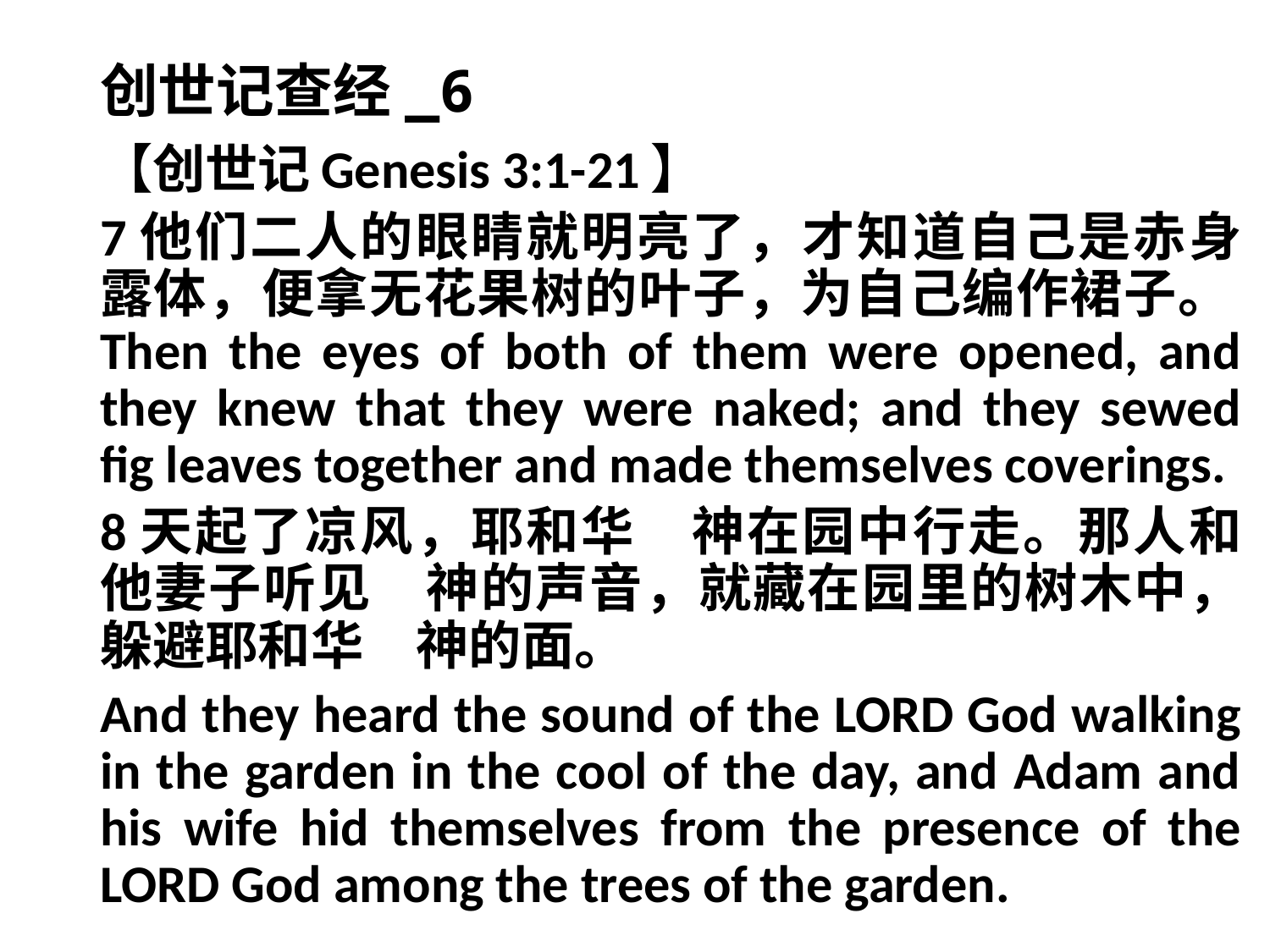

# 创世记查经_6
【创世记Genesis 3:1-21】
7他们二人的眼睛就明亮了，才知道自己是赤身露体，便拿无花果树的叶子，为自己编作裙子。Then the eyes of both of them were opened, and they knew that they were naked; and they sewed fig leaves together and made themselves coverings.
8天起了凉风，耶和华　神在园中行走。那人和他妻子听见　神的声音，就藏在园里的树木中，躲避耶和华　神的面。
And they heard the sound of the LORD God walking in the garden in the cool of the day, and Adam and his wife hid themselves from the presence of the LORD God among the trees of the garden.